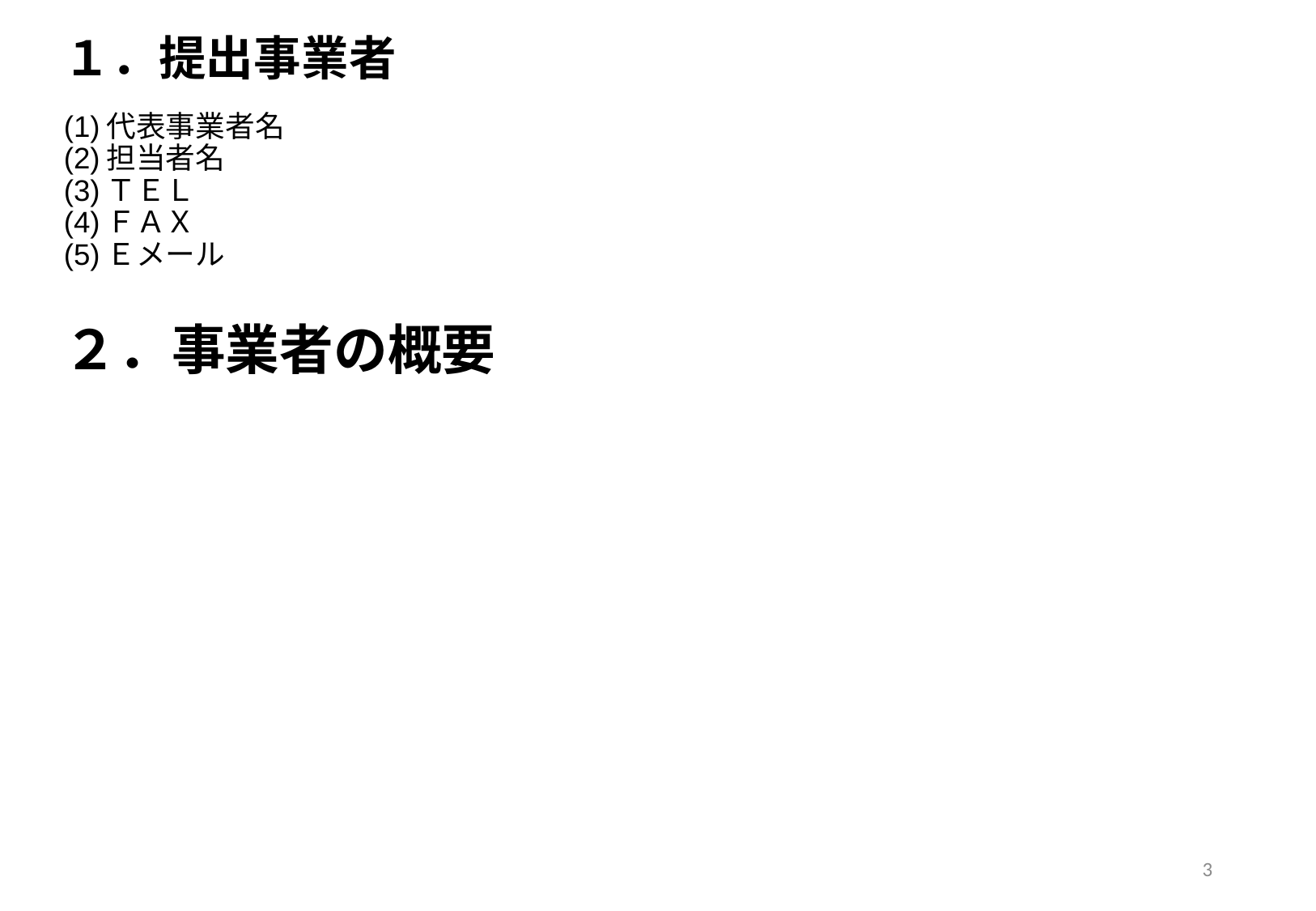

# １．提出事業者 (1)代表事業者名 (2)担当者名 (3)ＴＥＬ (4)ＦＡＸ (5)Ｅメール
２．事業者の概要
3